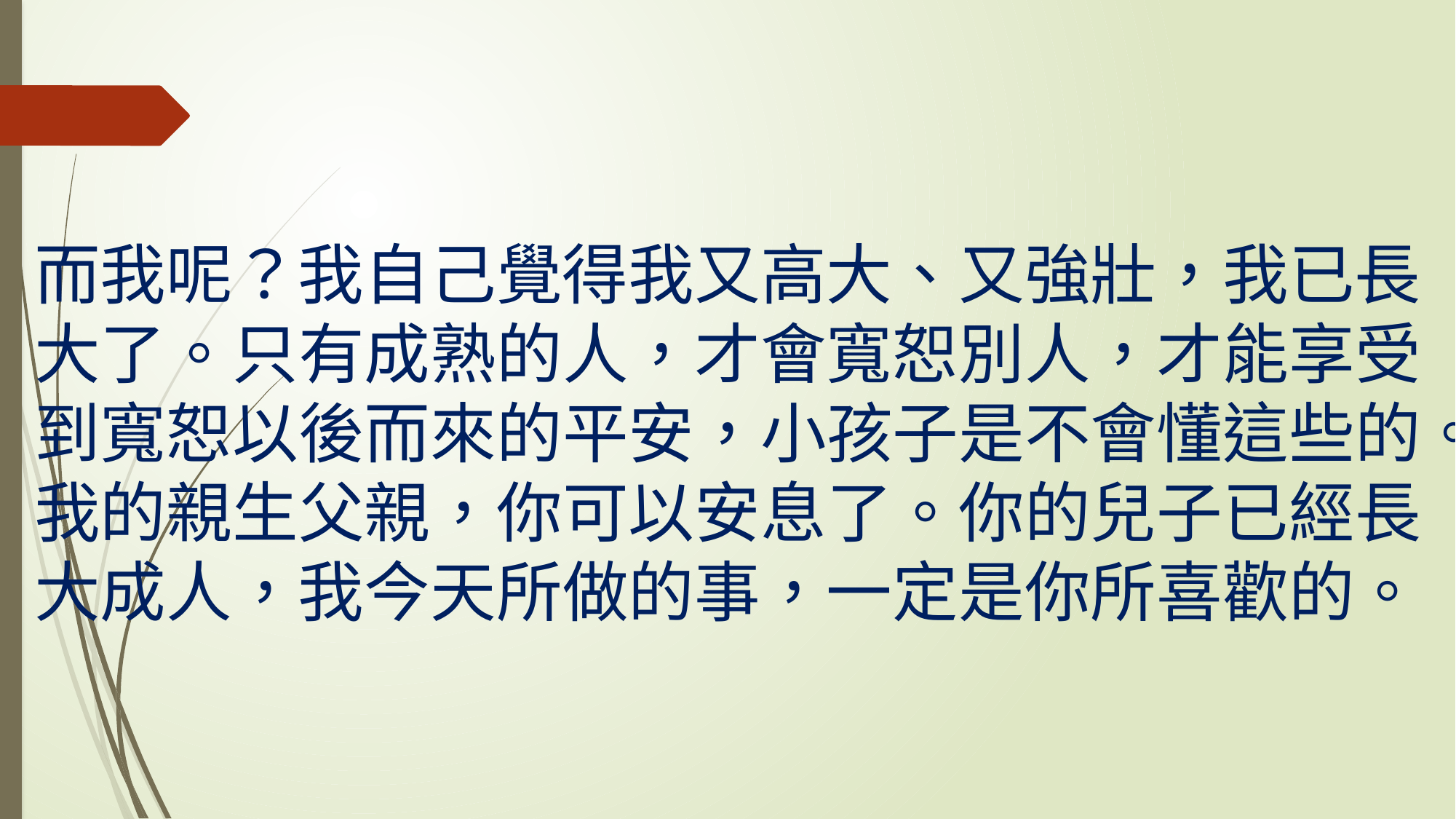

#
而我呢？我自己覺得我又高大、又強壯，我已長大了。只有成熟的人，才會寬恕別人，才能享受到寬恕以後而來的平安，小孩子是不會懂這些的。我的親生父親，你可以安息了。你的兒子已經長大成人，我今天所做的事，一定是你所喜歡的。